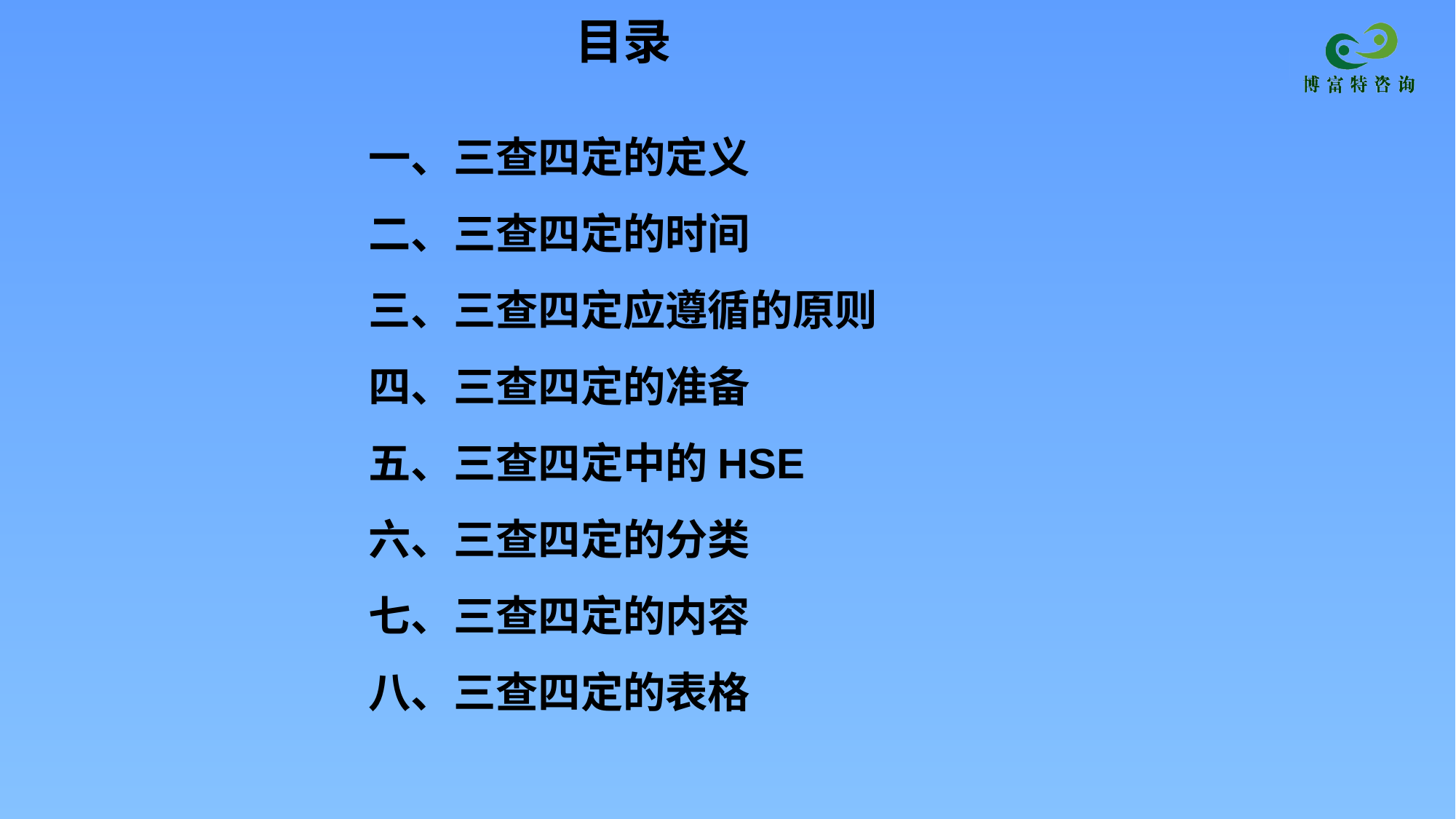

目录
一、三查四定的定义
二、三查四定的时间
三、三查四定应遵循的原则
四、三查四定的准备
五、三查四定中的HSE
六、三查四定的分类
七、三查四定的内容
八、三查四定的表格